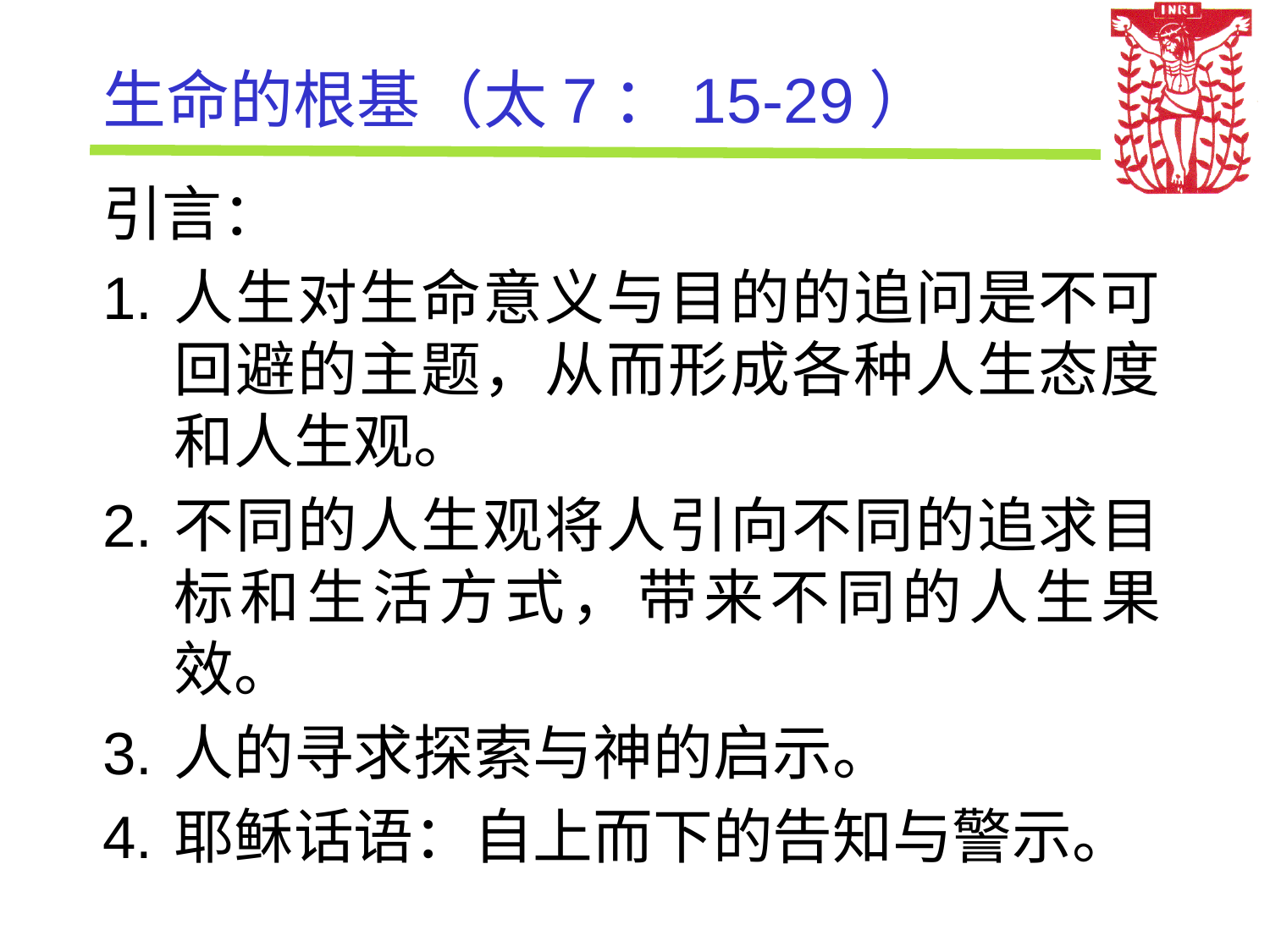

# 生命的根基（太7：15-29）
引言：
人生对生命意义与目的的追问是不可回避的主题，从而形成各种人生态度和人生观。
不同的人生观将人引向不同的追求目标和生活方式，带来不同的人生果效。
人的寻求探索与神的启示。
耶稣话语：自上而下的告知与警示。